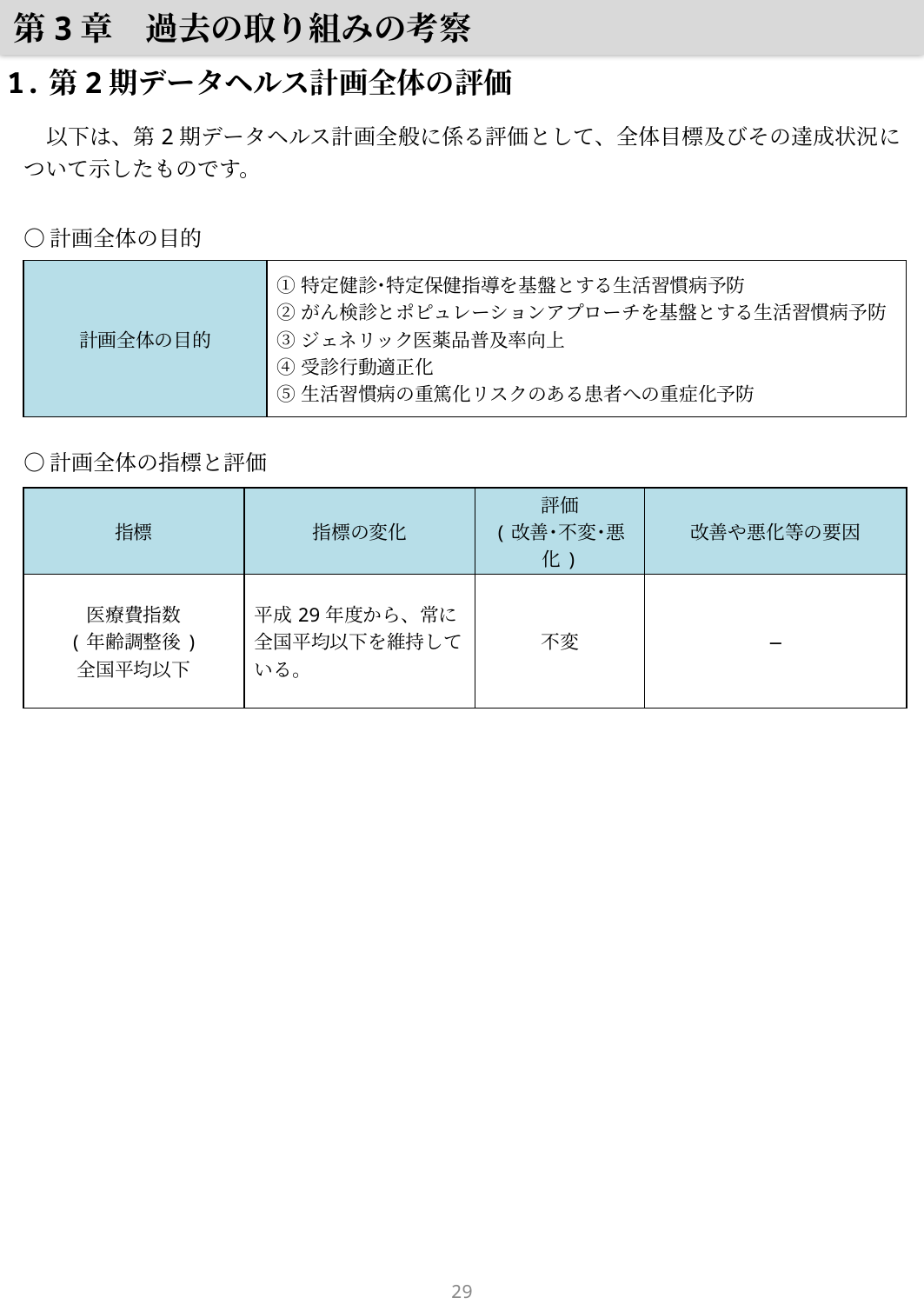

第3章　過去の取り組みの考察
1.第2期データヘルス計画全体の評価
　以下は、第2期データヘルス計画全般に係る評価として、全体目標及びその達成状況について示したものです。
○計画全体の目的
| 計画全体の目的 | ①特定健診･特定保健指導を基盤とする生活習慣病予防 ②がん検診とポピュレーションアプローチを基盤とする生活習慣病予防 ③ジェネリック医薬品普及率向上 ④受診行動適正化 ⑤生活習慣病の重篤化リスクのある患者への重症化予防 |
| --- | --- |
○計画全体の指標と評価
| 指標 | 指標の変化 | 評価 (改善･不変･悪化) | 改善や悪化等の要因 |
| --- | --- | --- | --- |
| 医療費指数 (年齢調整後) 全国平均以下 | 平成29年度から、常に全国平均以下を維持している。 | 不変 | ― |
29